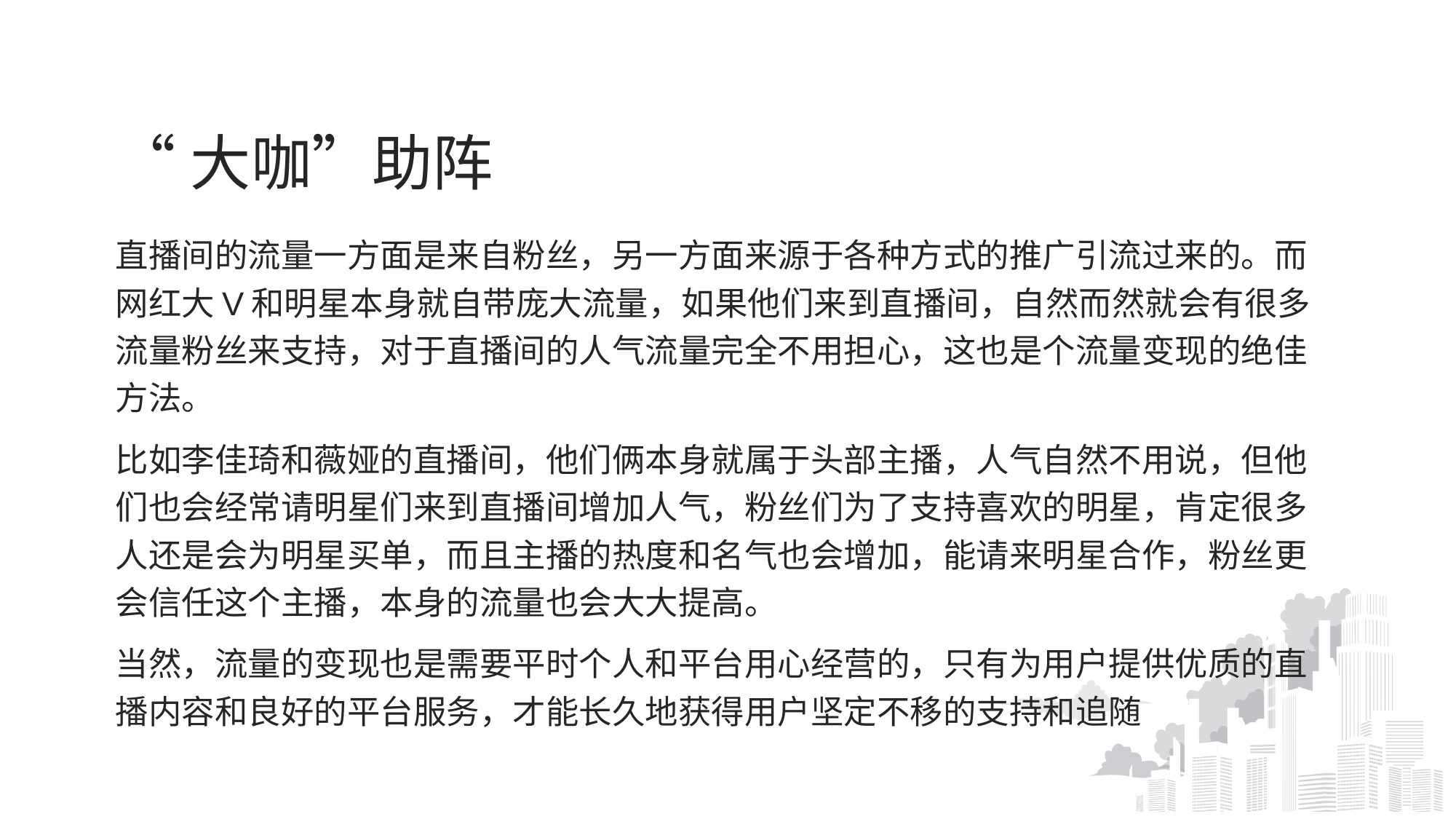

# “大咖”助阵
直播间的流量一方面是来自粉丝，另一方面来源于各种方式的推广引流过来的。而网红大V和明星本身就自带庞大流量，如果他们来到直播间，自然而然就会有很多流量粉丝来支持，对于直播间的人气流量完全不用担心，这也是个流量变现的绝佳方法。
比如李佳琦和薇娅的直播间，他们俩本身就属于头部主播，人气自然不用说，但他们也会经常请明星们来到直播间增加人气，粉丝们为了支持喜欢的明星，肯定很多人还是会为明星买单，而且主播的热度和名气也会增加，能请来明星合作，粉丝更会信任这个主播，本身的流量也会大大提高。
当然，流量的变现也是需要平时个人和平台用心经营的，只有为用户提供优质的直播内容和良好的平台服务，才能长久地获得用户坚定不移的支持和追随